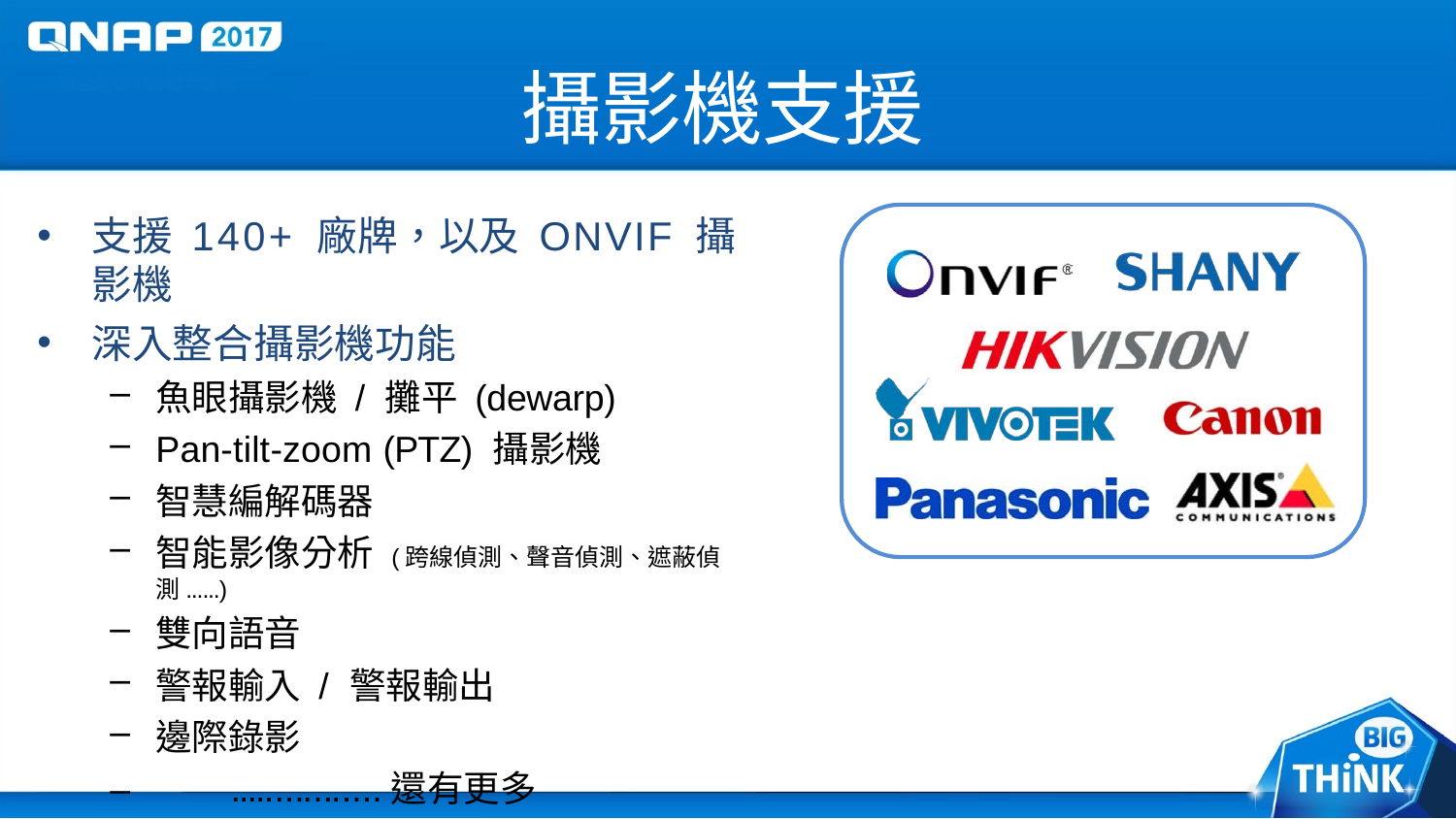

# 攝影機支援
支援 140+ 廠牌，以及ONVIF 攝影機
深入整合攝影機功能
魚眼攝影機/ 攤平 (dewarp)
Pan-tilt-zoom (PTZ) 攝影機
智慧編解碼器
智能影像分析(跨線偵測、聲音偵測、遮蔽偵測......)
雙向語音
警報輸入/ 警報輸出
邊際錄影
–	................還有更多